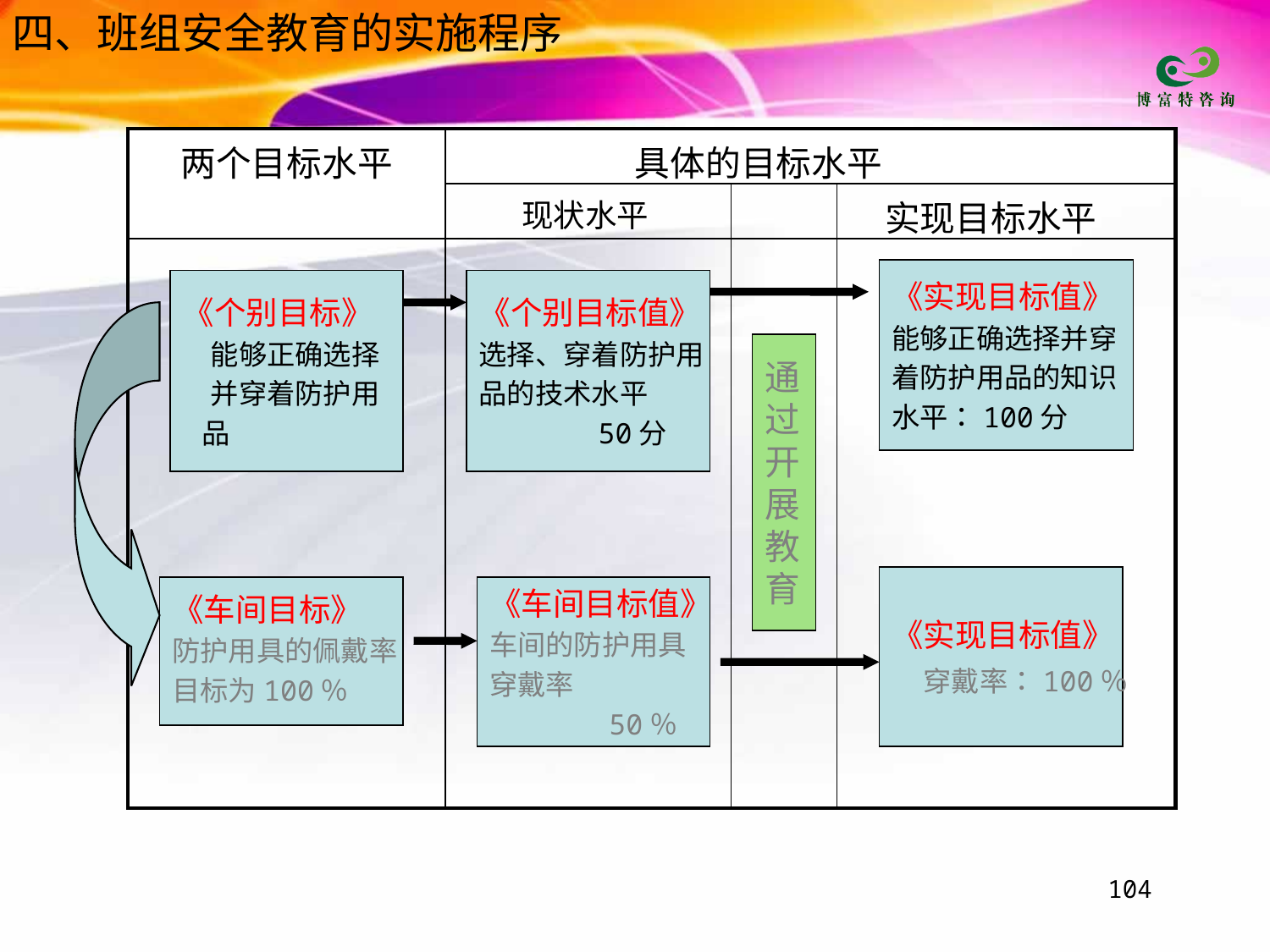

四、班组安全教育的实施程序
| 两个目标水平 | 具体的目标水平 |  |  |
| --- | --- | --- | --- |
|  | 现状水平 |  | 实现目标水平 |
|  |  |  |  |
《实现目标值》
能够正确选择并穿
着防护用品的知识
水平：100分
《个别目标》
　能够正确选择
　并穿着防护用
  品
《个别目标值》
选择、穿着防护用
品的技术水平
　　　　50分

通
过
开
展
教
育
《实现目标值》
　穿戴率：100％

《车间目标》
防护用具的佩戴率
目标为100％

《车间目标值》
车间的防护用具
穿戴率
　　　　50％

104